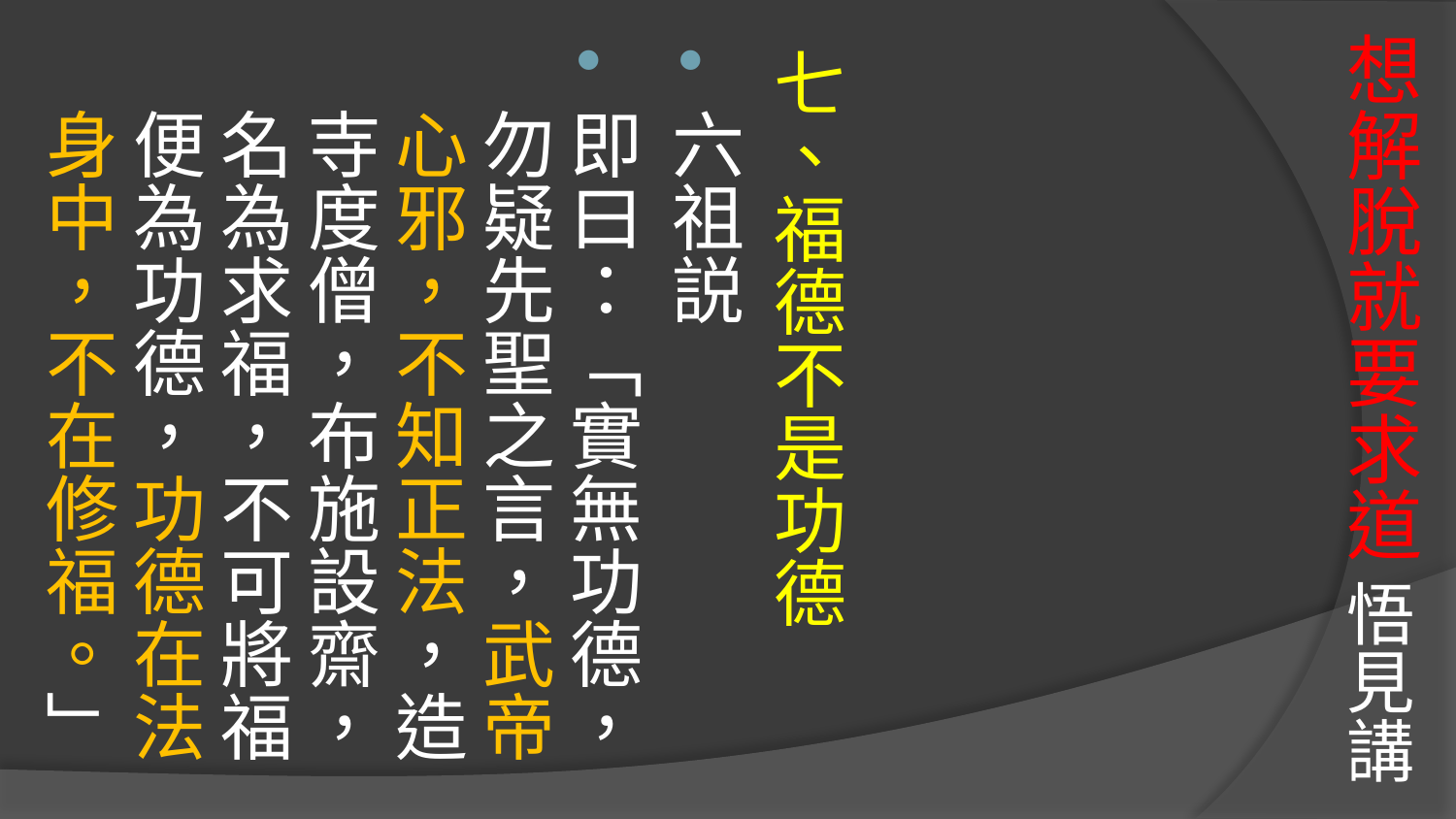

# 想解脫就要求道 悟見講
七、福德不是功德
六祖説
即曰：「實無功德，勿疑先聖之言，武帝心邪，不知正法，造寺度僧，布施設齋，名為求福，不可將福便為功德，功德在法身中，不在修福。」